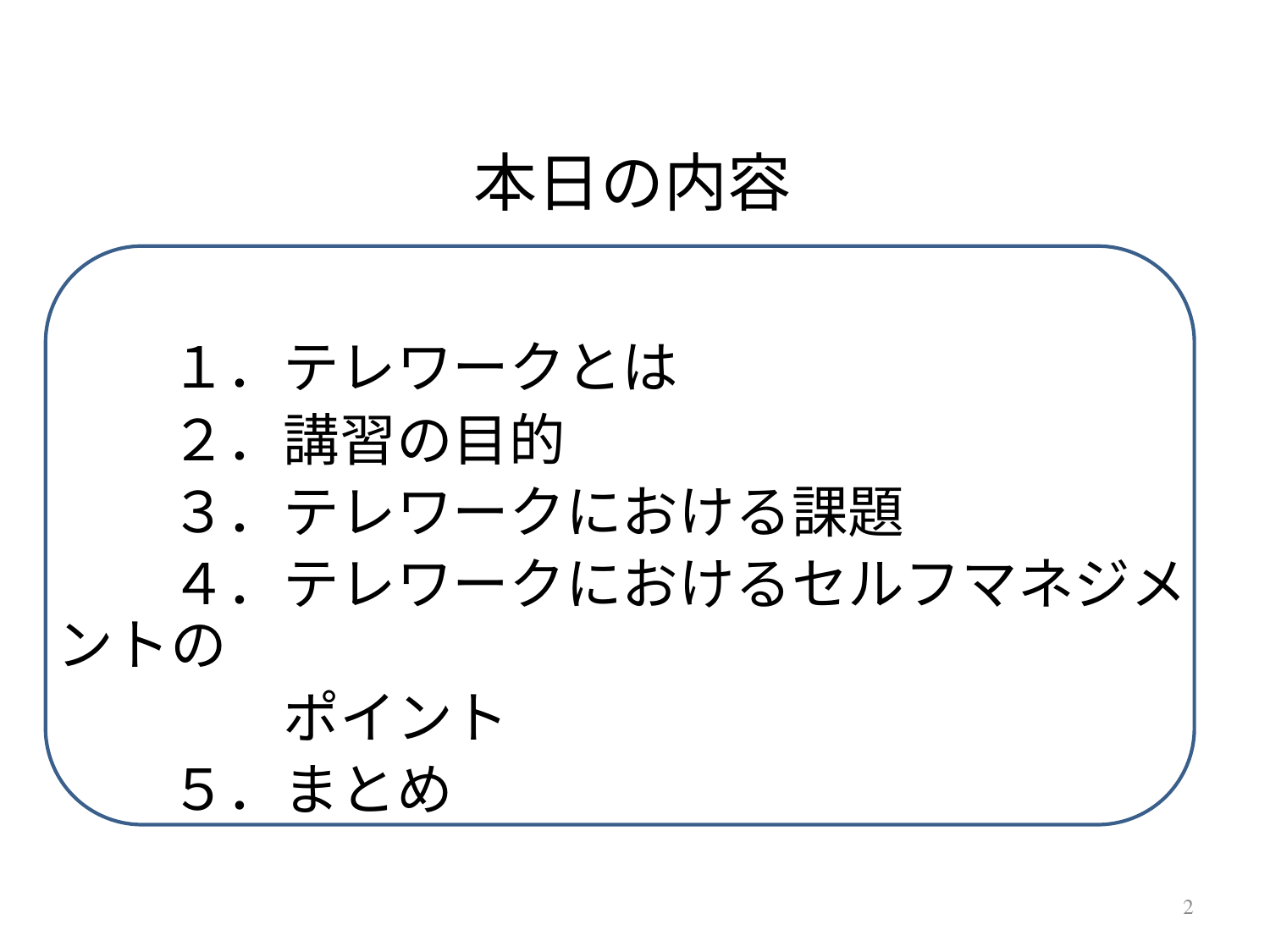

本日の内容

　　１．テレワークとは
　　２．講習の目的
　　３．テレワークにおける課題
　　４．テレワークにおけるセルフマネジメントの
　　　　ポイント
　　５．まとめ

2